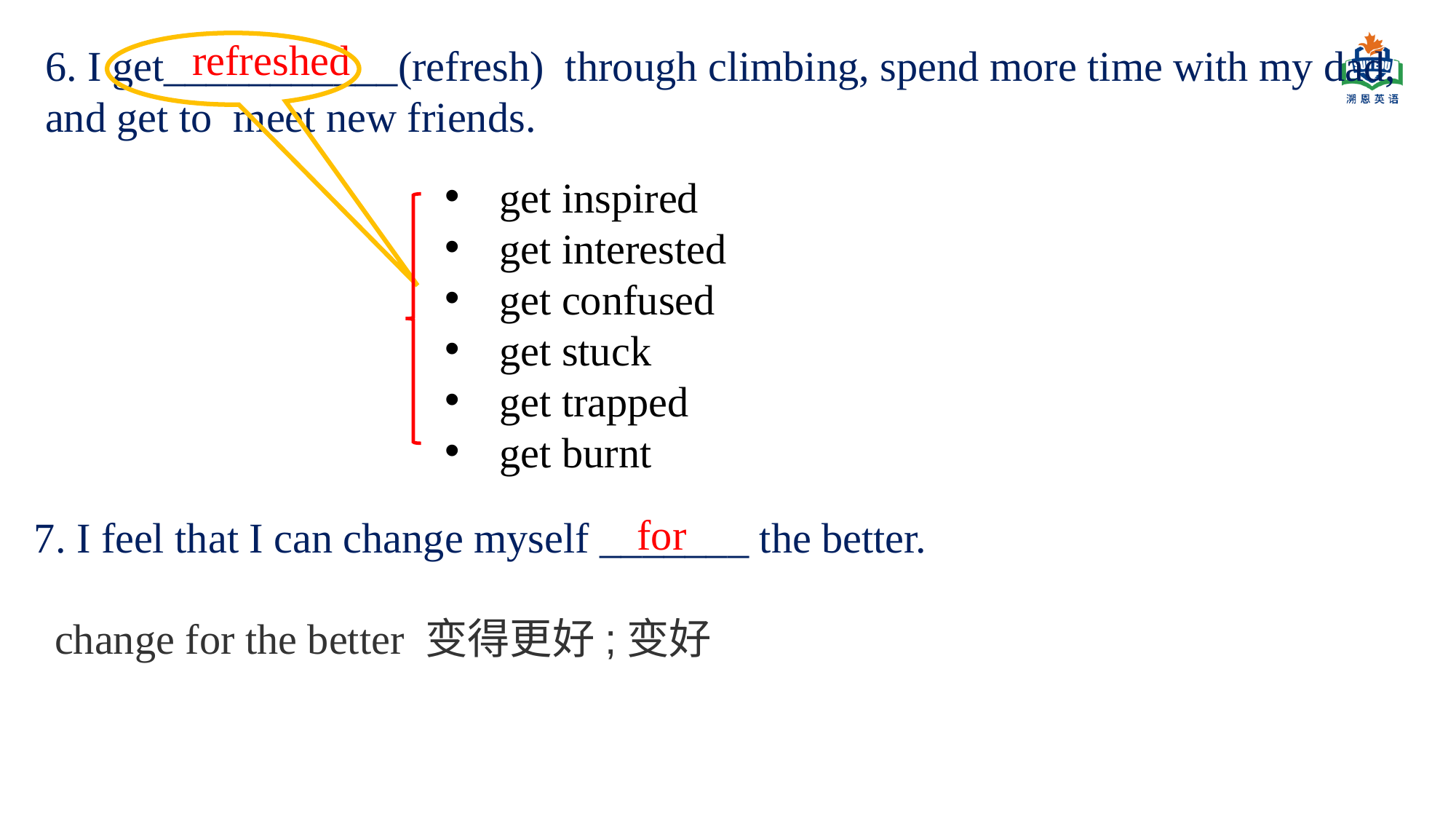

refreshed

6. I get___________(refresh)  through climbing, spend more time with my dad, and get to  meet new friends.
get inspired
get interested
get confused
get stuck
get trapped
get burnt

for
7. I feel that I can change myself _______ the better.
change for the better 变得更好;变好